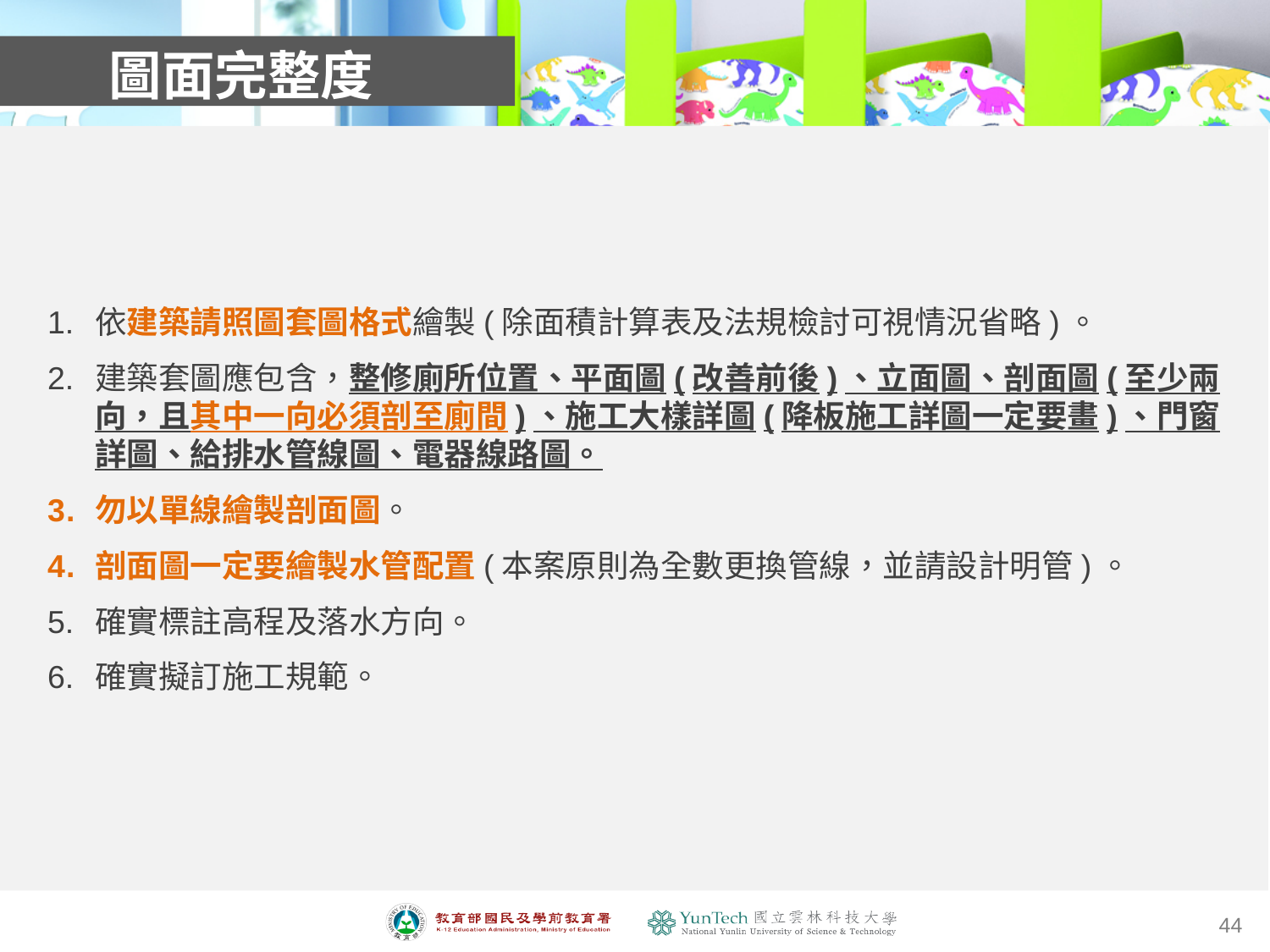

圖面完整度
依建築請照圖套圖格式繪製(除面積計算表及法規檢討可視情況省略)。
建築套圖應包含，整修廁所位置、平面圖(改善前後)、立面圖、剖面圖(至少兩向，且其中一向必須剖至廁間)、施工大樣詳圖(降板施工詳圖一定要畫)、門窗詳圖、給排水管線圖、電器線路圖。
勿以單線繪製剖面圖。
剖面圖一定要繪製水管配置(本案原則為全數更換管線，並請設計明管)。
確實標註高程及落水方向。
確實擬訂施工規範。